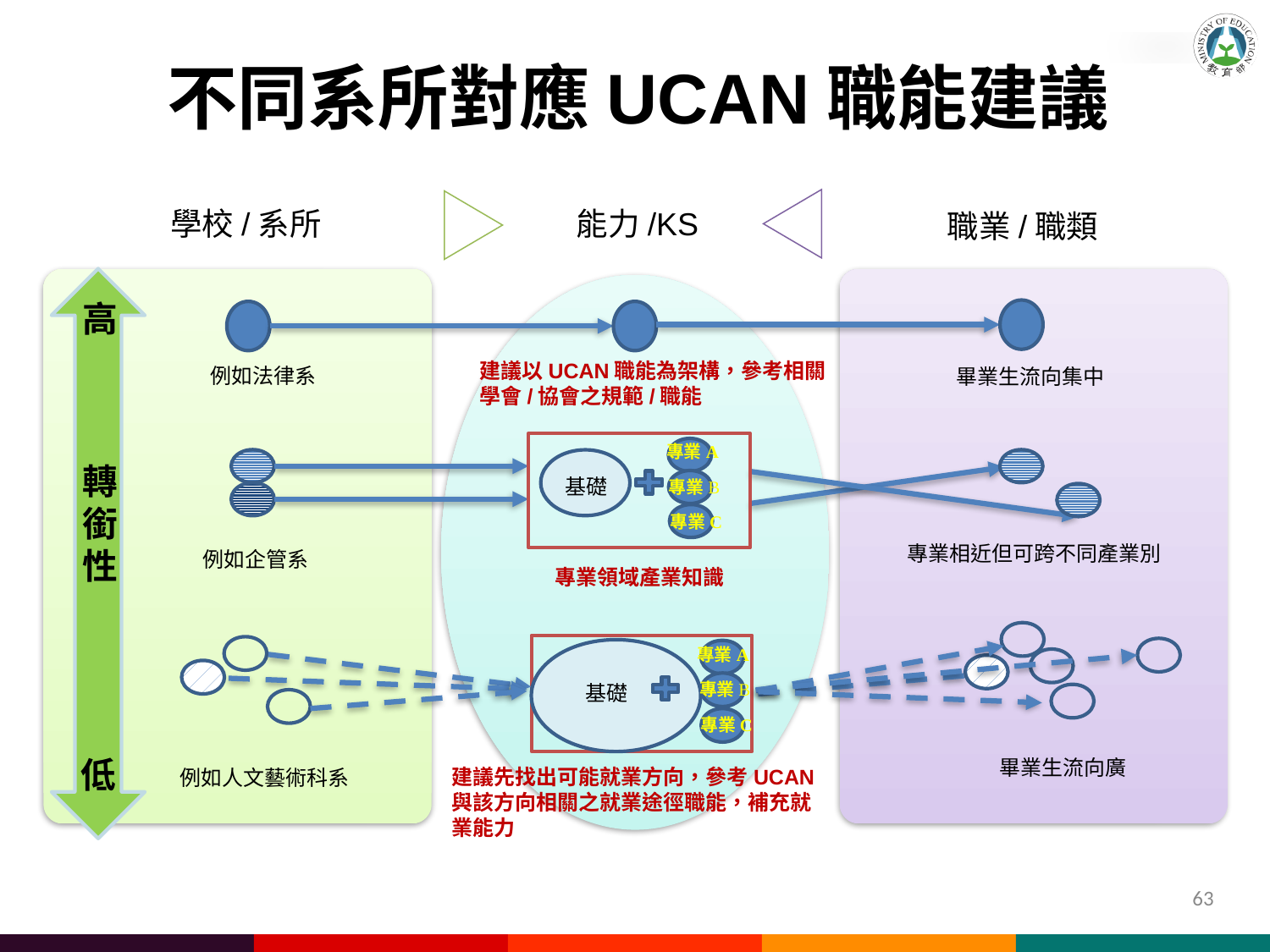

不同系所對應UCAN職能建議

學校/系所
能力/KS
職業/職類
高
轉銜性

低

建議以UCAN職能為架構，參考相關學會/協會之規範/職能

例如法律系
畢業生流向集中

專業A
基礎
專業B
專業C
專業相近但可跨不同產業別
例如企管系
專業領域產業知識

專業A
專業B
基礎
專業C
畢業生流向廣
建議先找出可能就業方向，參考UCAN與該方向相關之就業途徑職能，補充就業能力
例如人文藝術科系